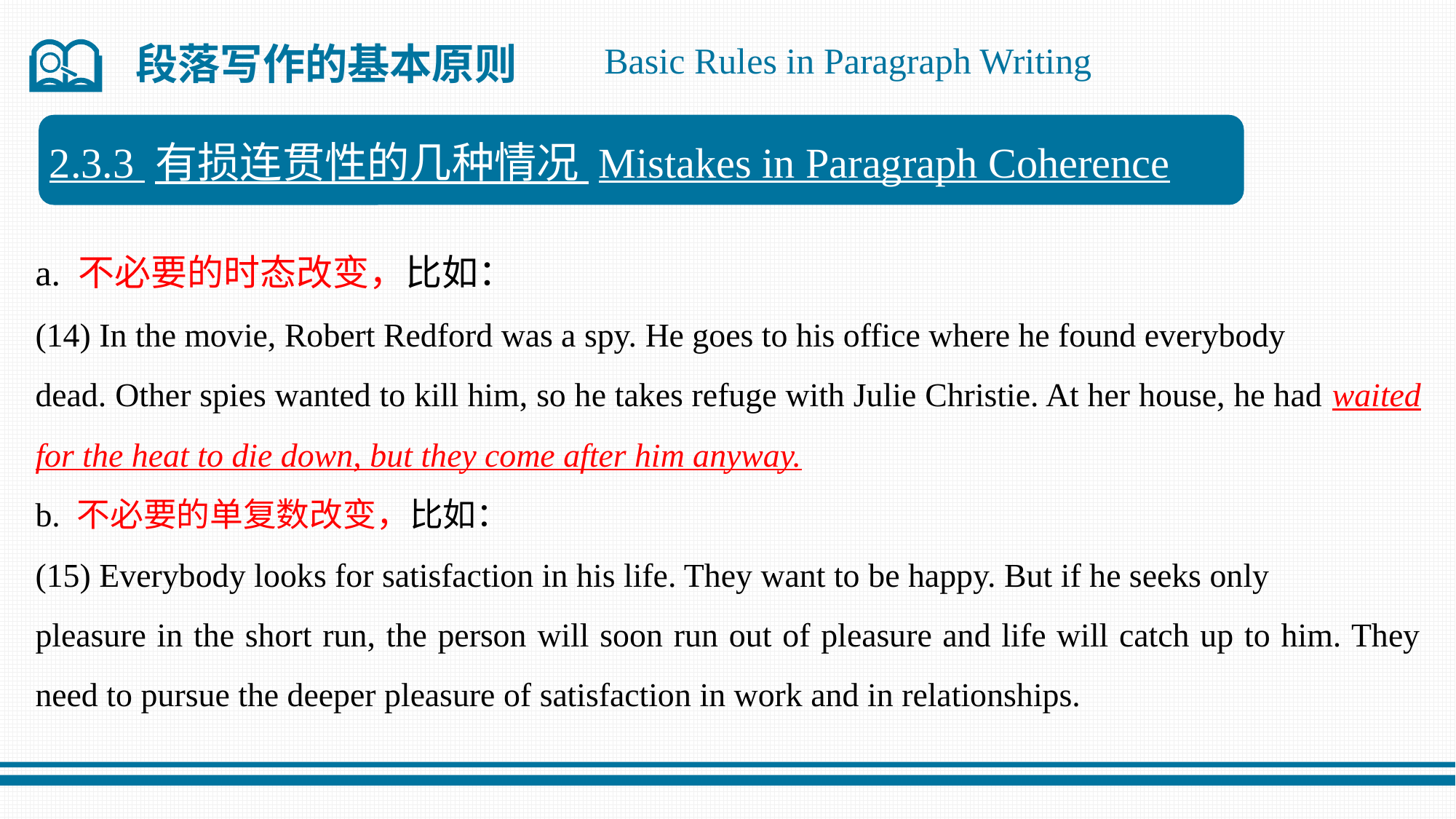

段落写作的基本原则
Basic Rules in Paragraph Writing

2.3.3 有损连贯性的几种情况 Mistakes in Paragraph Coherence

a. 不必要的时态改变，比如：
(14) In the movie, Robert Redford was a spy. He goes to his office where he found everybody
dead. Other spies wanted to kill him, so he takes refuge with Julie Christie. At her house, he had waited for the heat to die down, but they come after him anyway.
b. 不必要的单复数改变，比如：
(15) Everybody looks for satisfaction in his life. They want to be happy. But if he seeks only
pleasure in the short run, the person will soon run out of pleasure and life will catch up to him. They need to pursue the deeper pleasure of satisfaction in work and in relationships.